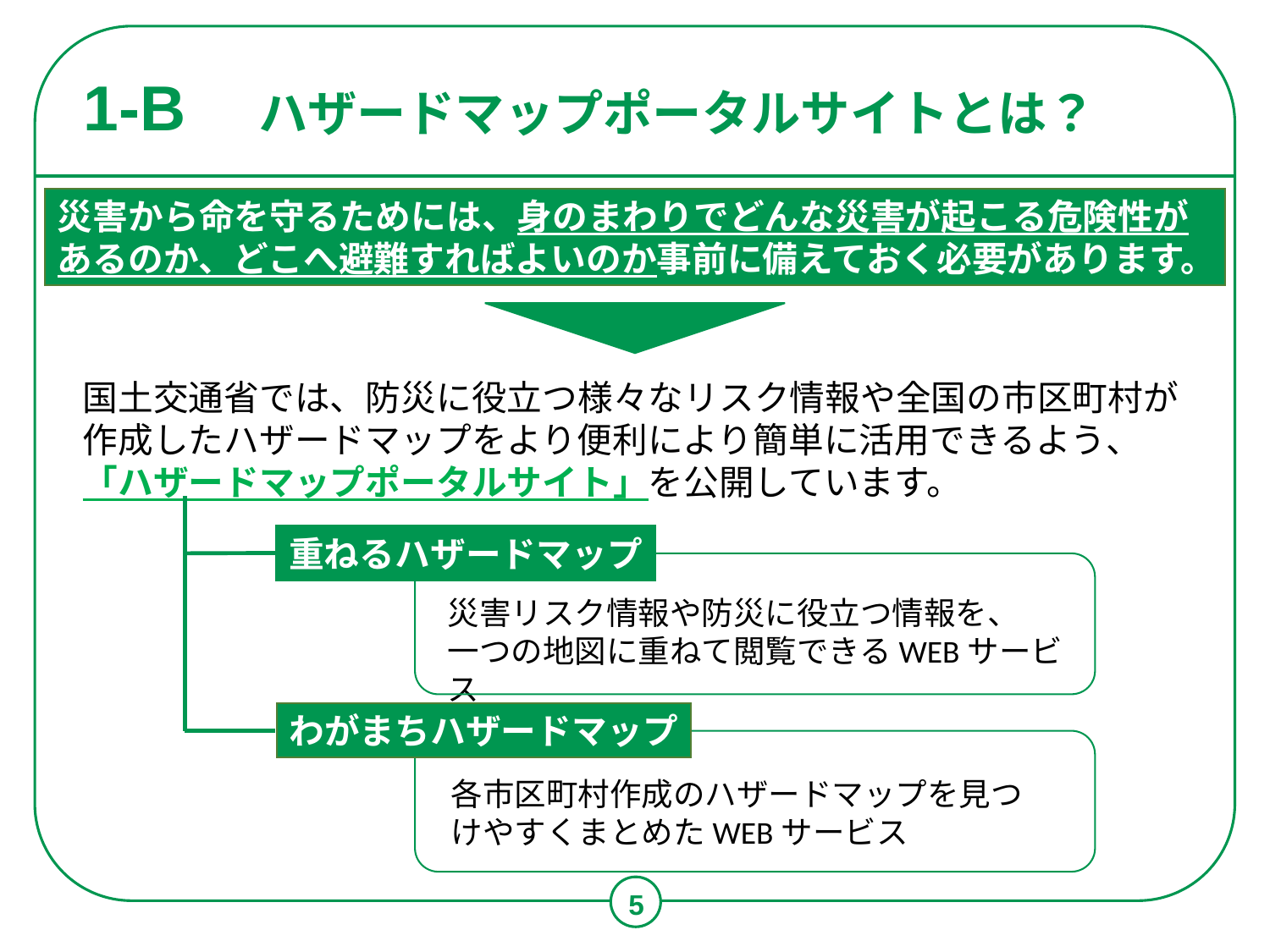

1-B
# ハザードマップポータルサイトとは？
災害から命を守るためには、身のまわりでどんな災害が起こる危険性があるのか、どこへ避難すればよいのか事前に備えておく必要があります。

国土交通省では、防災に役立つ様々なリスク情報や全国の市区町村が作成したハザードマップをより便利により簡単に活用できるよう、
「ハザードマップポータルサイト」を公開しています。
重ねるハザードマップ

災害リスク情報や防災に役立つ情報を、
一つの地図に重ねて閲覧できるWEBサービス
わがまちハザードマップ

各市区町村作成のハザードマップを見つけやすくまとめたWEBサービス